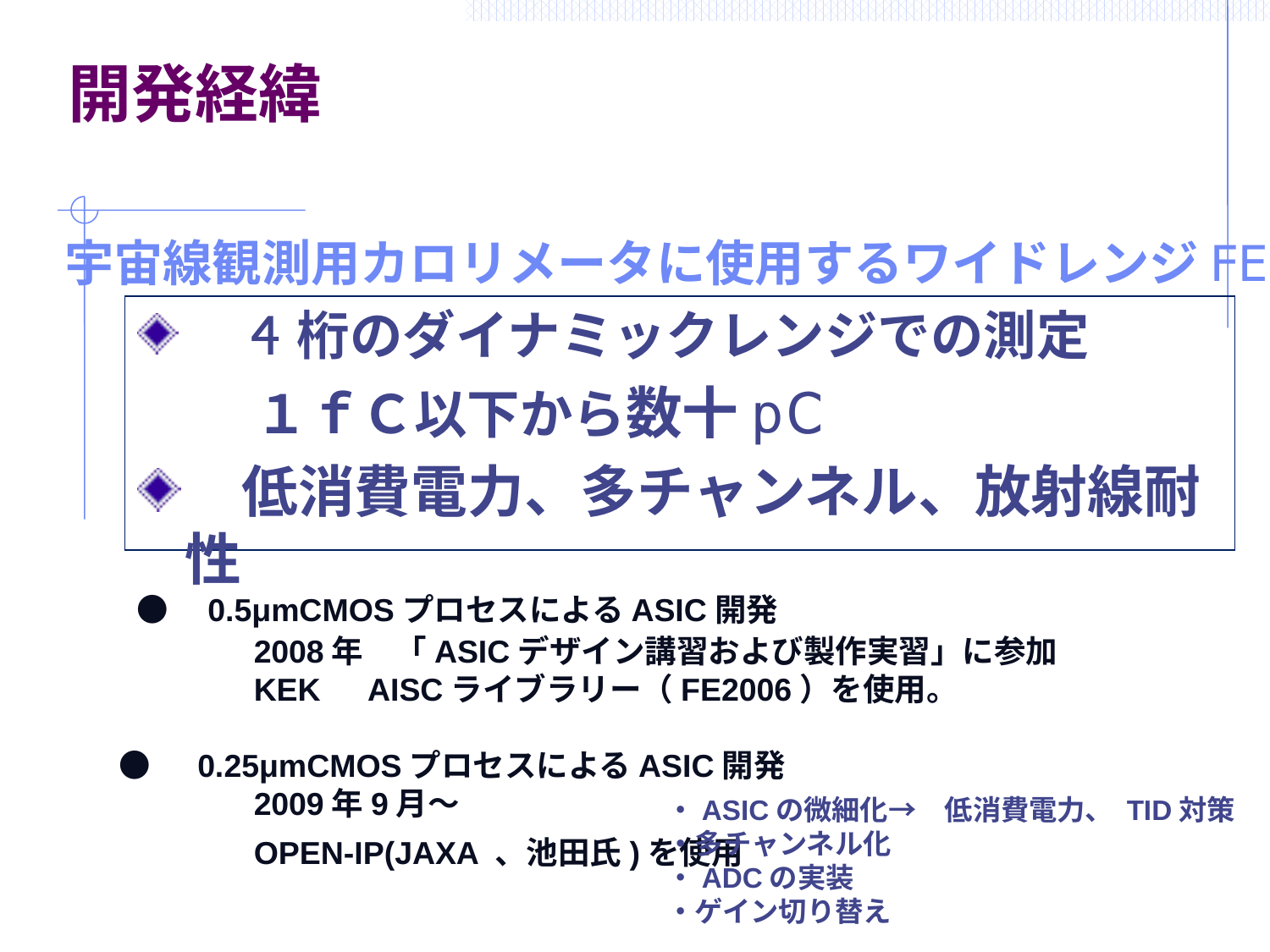

# 開発経緯
宇宙線観測用カロリメータに使用するワイドレンジFEC
　4桁のダイナミックレンジでの測定
　　 １ｆＣ以下から数十pC
　低消費電力、多チャンネル、放射線耐性
　●　0.5μmCMOSプロセスによるASIC開発
　　　　　2008年　「ASICデザイン講習および製作実習」に参加
　　　　　KEK　AISCライブラリー（FE2006）を使用。

　●　 0.25μmCMOSプロセスによるASIC開発
　　　　　2009年9月～
　　　　　OPEN-IP(JAXA 、池田氏)を使用
・ASICの微細化→　低消費電力、 TID対策
・多チャンネル化
・ADCの実装
・ゲイン切り替え